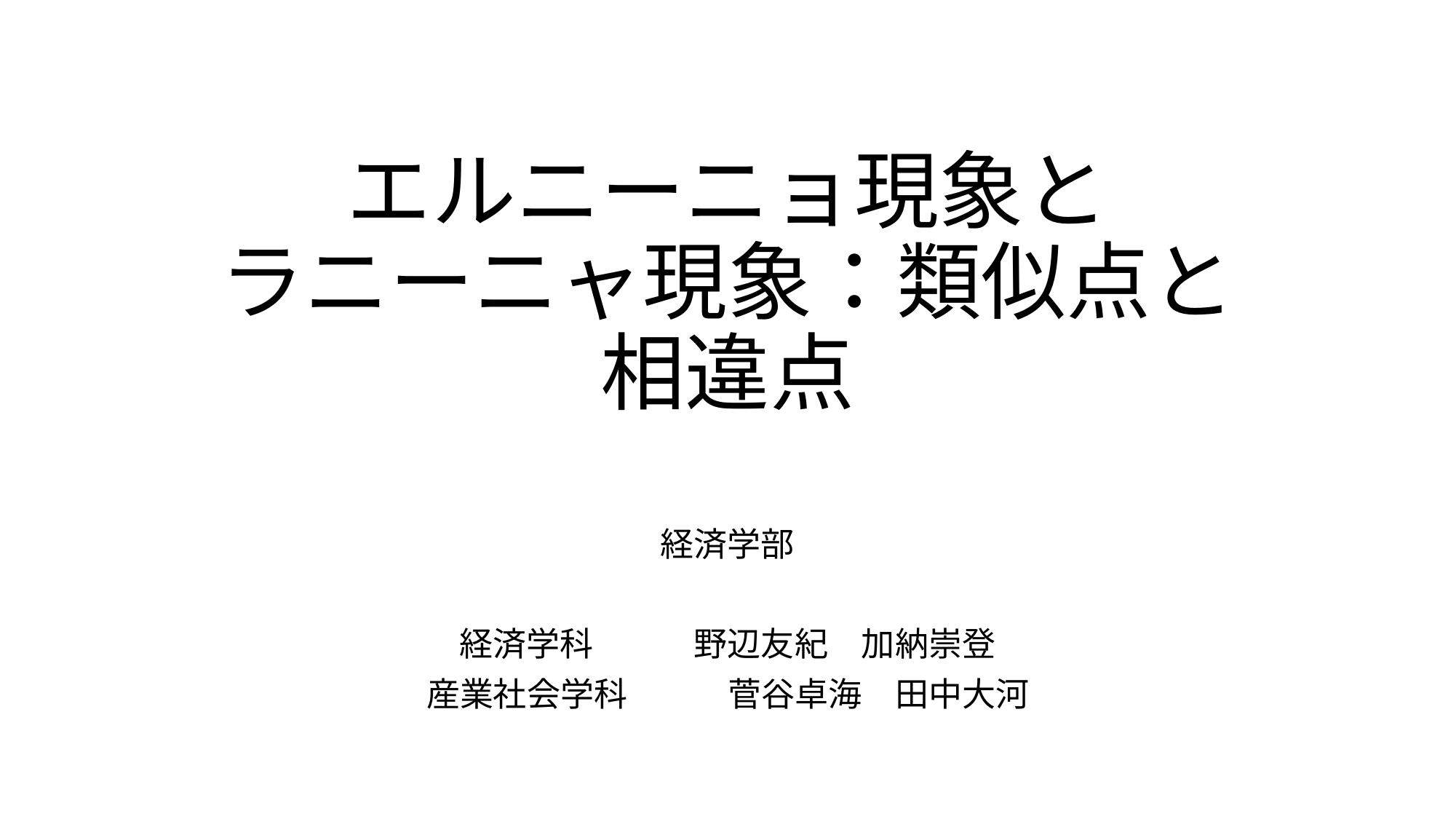

# エルニーニョ現象と ラニーニャ現象：類似点と相違点
経済学部

経済学科　　　野辺友紀　加納崇登
産業社会学科　　　菅谷卓海　田中大河